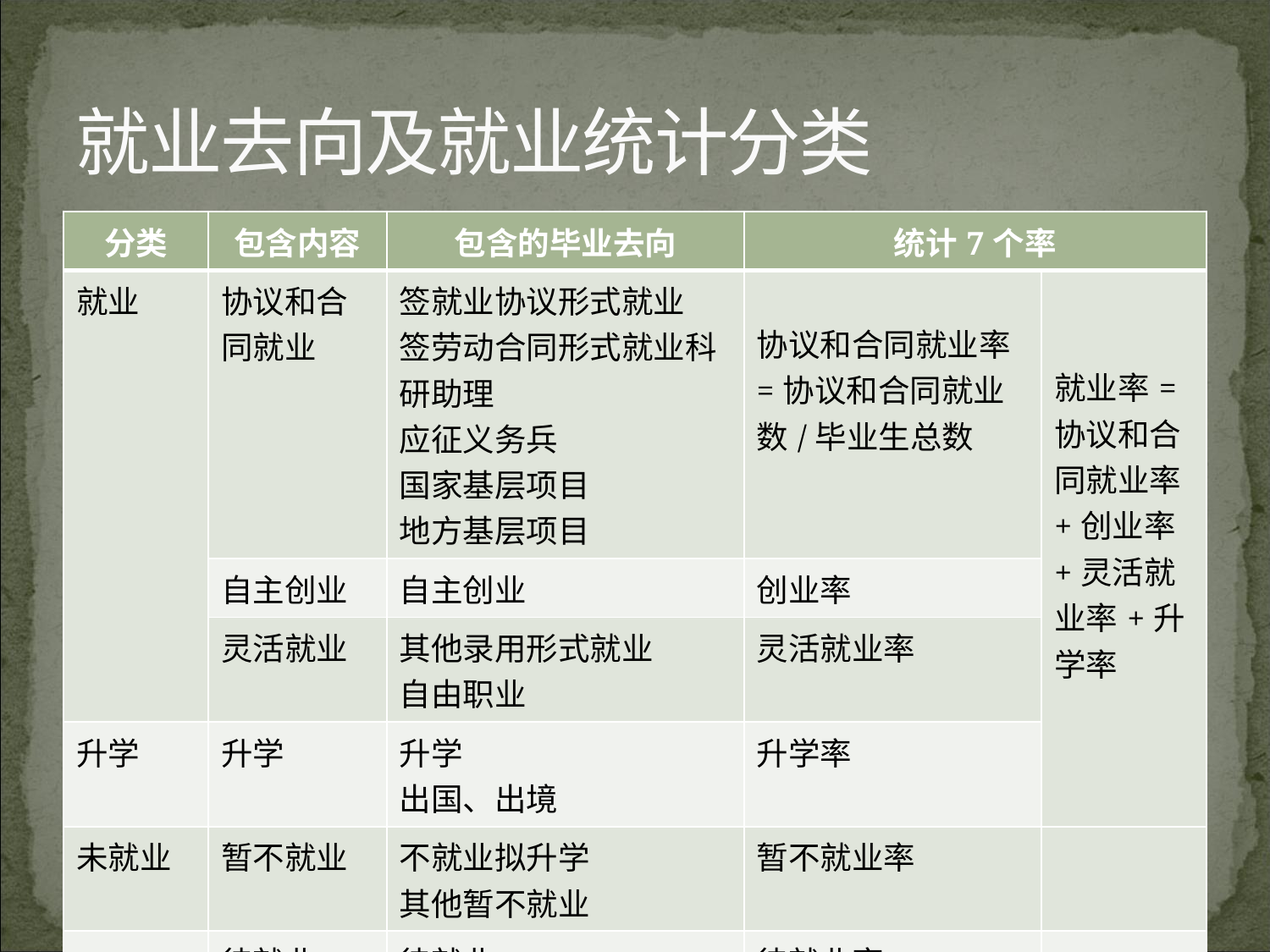

# 就业去向及就业统计分类
| 分类 | 包含内容 | 包含的毕业去向 | 统计7个率 |  |
| --- | --- | --- | --- | --- |
| 就业 | 协议和合同就业 | 签就业协议形式就业 签劳动合同形式就业科研助理 应征义务兵 国家基层项目 地方基层项目 | 协议和合同就业率=协议和合同就业数/毕业生总数 | 就业率=协议和合同就业率+创业率+灵活就业率+升学率 |
|  | 自主创业 | 自主创业 | 创业率 |  |
|  | 灵活就业 | 其他录用形式就业 自由职业 | 灵活就业率 |  |
| 升学 | 升学 | 升学 出国、出境 | 升学率 |  |
| 未就业 | 暂不就业 | 不就业拟升学 其他暂不就业 | 暂不就业率 |  |
|  | 待就业 | 待就业 | 待就业率 |  |